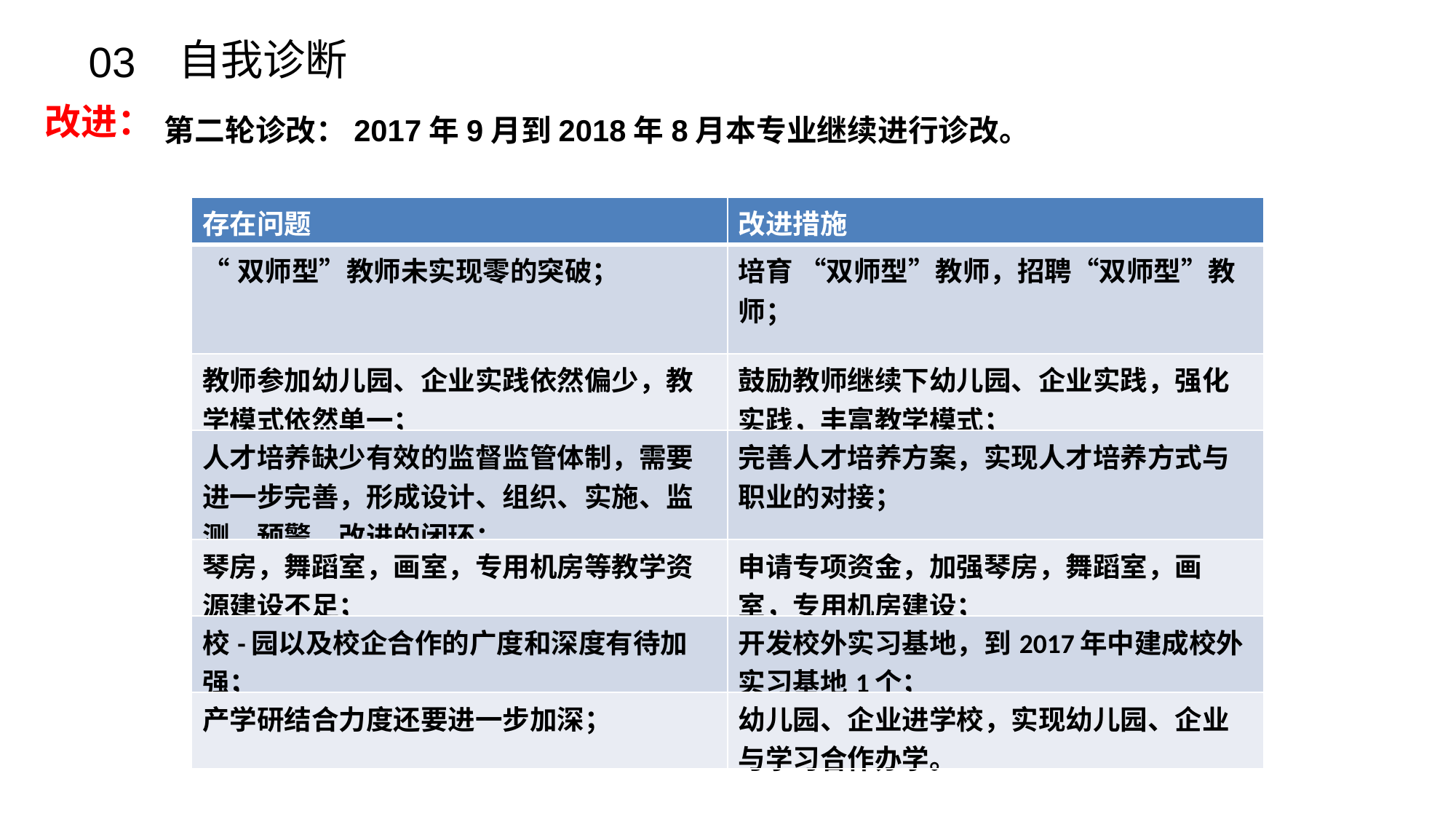

03
自我诊断
改进：
第二轮诊改：2017年9月到2018年8月本专业继续进行诊改。
| 存在问题 | 改进措施 |
| --- | --- |
| “双师型”教师未实现零的突破； | 培育 “双师型”教师，招聘“双师型”教师； |
| 教师参加幼儿园、企业实践依然偏少，教学模式依然单一； | 鼓励教师继续下幼儿园、企业实践，强化实践，丰富教学模式； |
| 人才培养缺少有效的监督监管体制，需要进一步完善，形成设计、组织、实施、监测、预警、改进的闭环； | 完善人才培养方案，实现人才培养方式与职业的对接； |
| 琴房，舞蹈室，画室，专用机房等教学资源建设不足； | 申请专项资金，加强琴房，舞蹈室，画室，专用机房建设； |
| 校-园以及校企合作的广度和深度有待加强； | 开发校外实习基地，到2017年中建成校外实习基地1个； |
| 产学研结合力度还要进一步加深； | 幼儿园、企业进学校，实现幼儿园、企业与学习合作办学。 |
专业教师的研究主要集中于教研，科研能
力不足，没有高级别的科研课题或科研成
果。